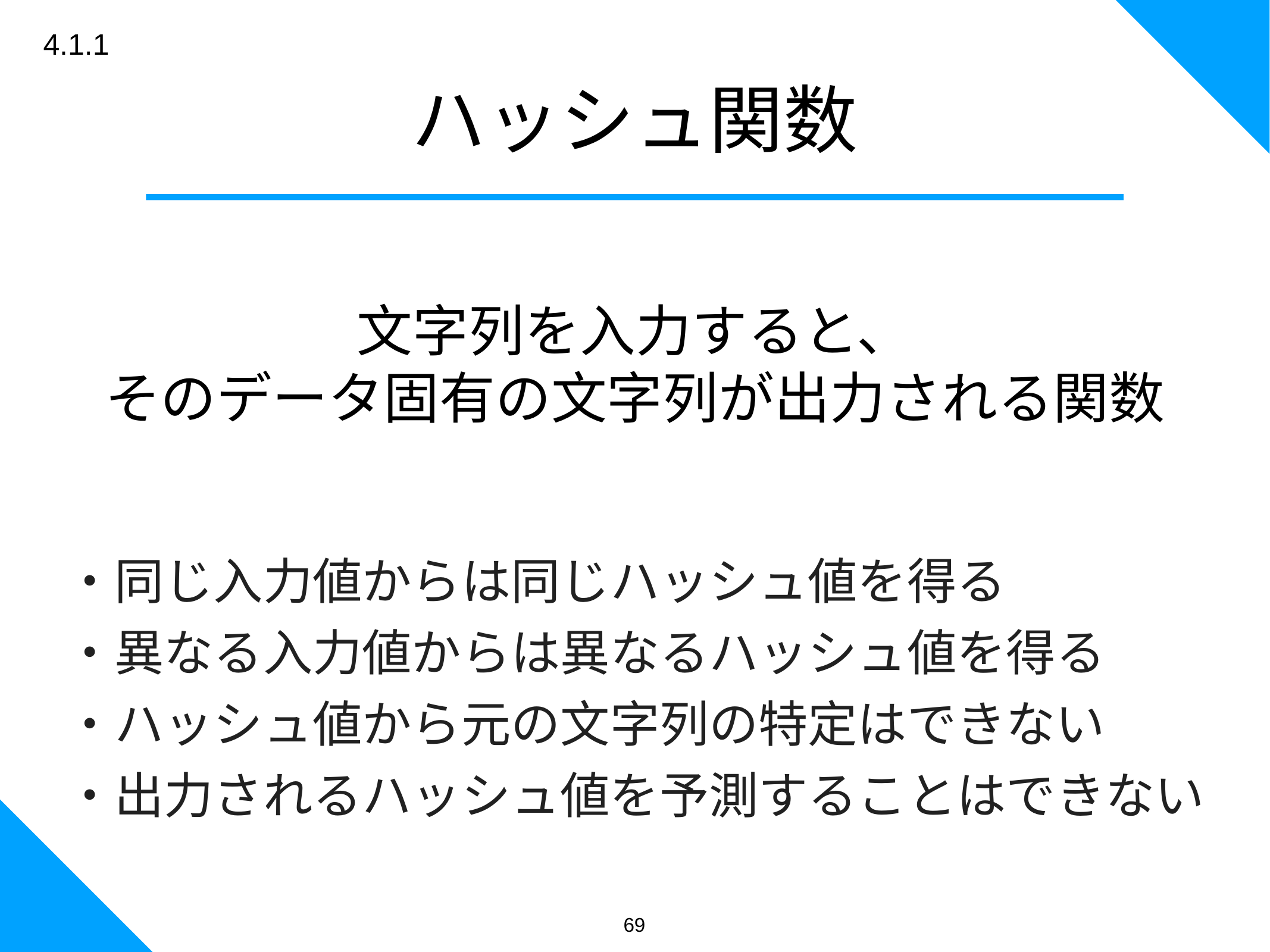

4.1.1
ハッシュ関数
文字列を入力すると、
そのデータ固有の文字列が出力される関数
・同じ入力値からは同じハッシュ値を得る
・異なる入力値からは異なるハッシュ値を得る
・ハッシュ値から元の文字列の特定はできない
・出力されるハッシュ値を予測することはできない
69